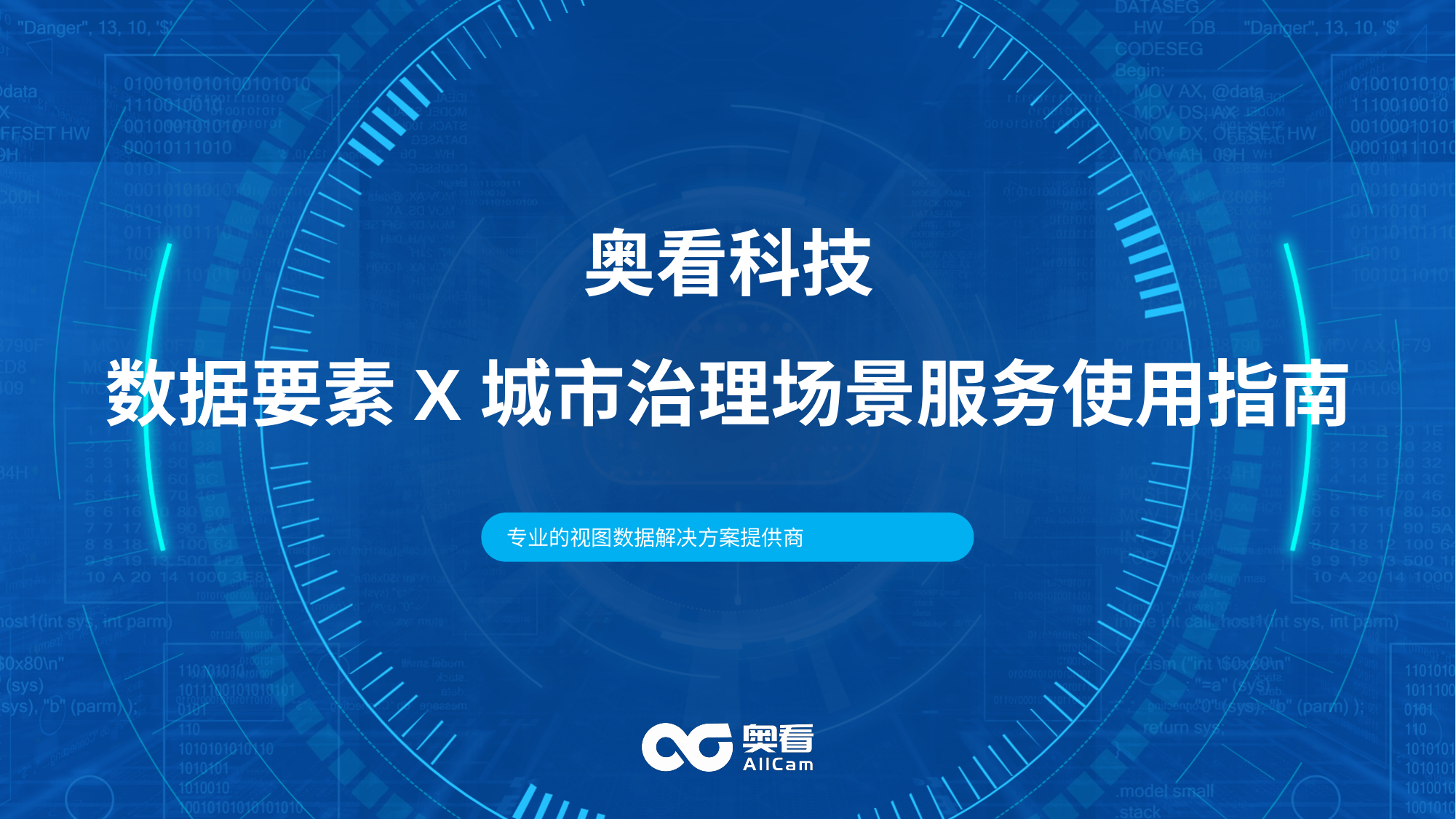

奥看科技
数据要素X城市治理场景服务使用指南

专业的视图数据解决方案提供商